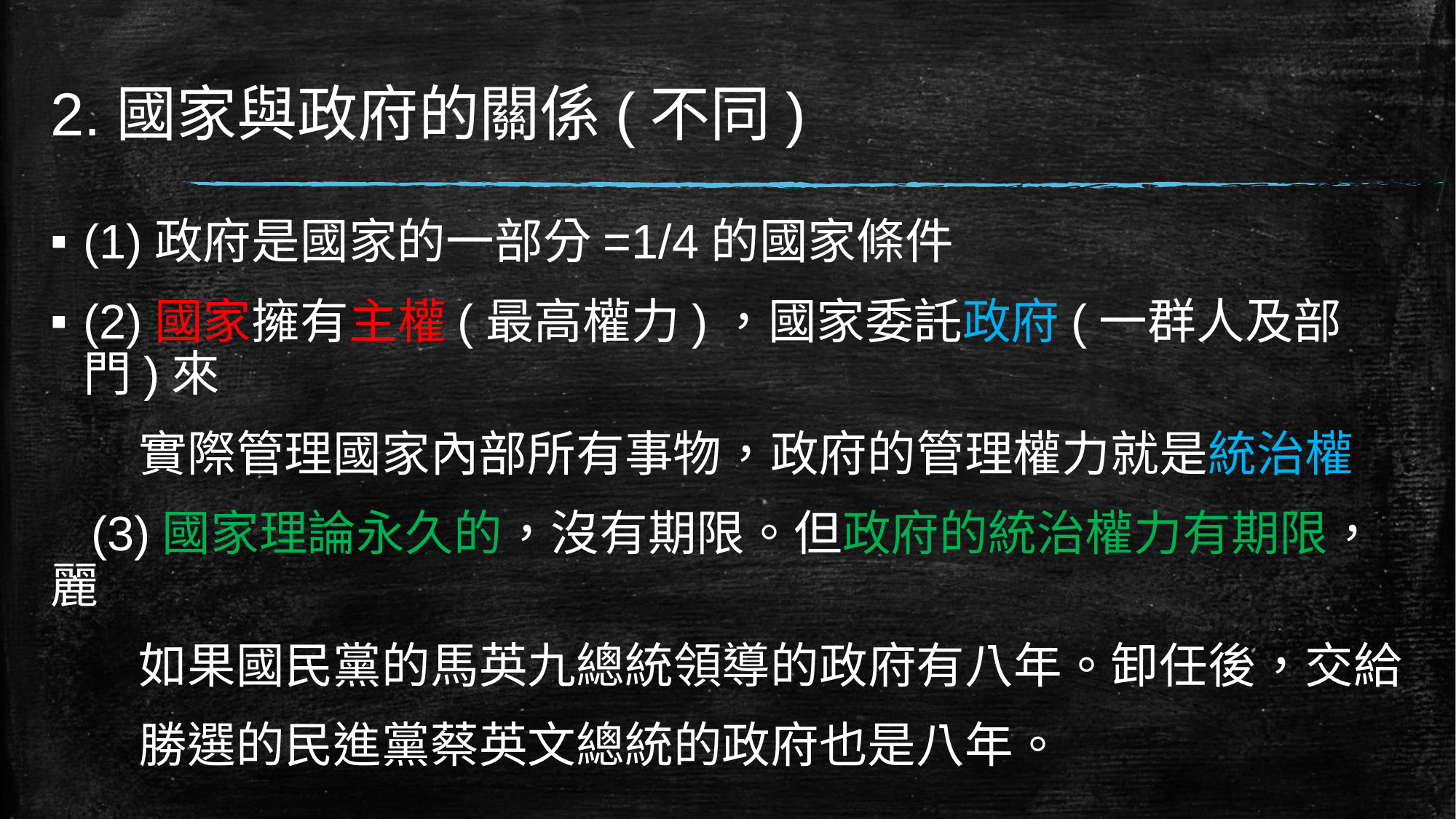

# 2.國家與政府的關係(不同)
(1)政府是國家的一部分=1/4的國家條件
(2)國家擁有主權(最高權力)，國家委託政府(一群人及部門)來
       實際管理國家內部所有事物，政府的管理權力就是統治權
   (3)國家理論永久的，沒有期限。但政府的統治權力有期限，麗
       如果國民黨的馬英九總統領導的政府有八年。卸任後，交給
       勝選的民進黨蔡英文總統的政府也是八年。